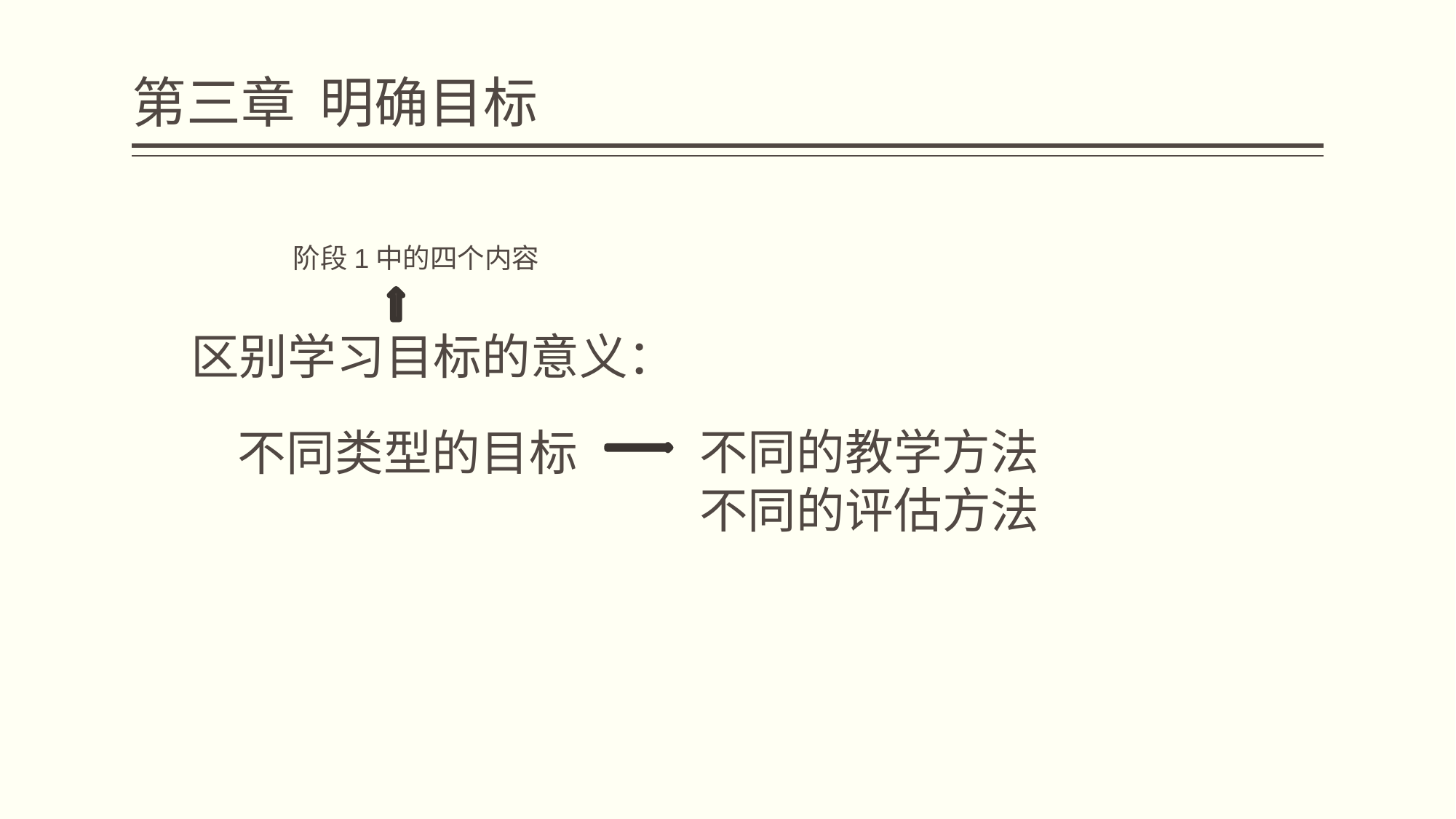

# 第三章  明确目标
阶段1中的四个内容

 区别学习目标的意义：
不同的教学方法
不同的评估方法
不同类型的目标